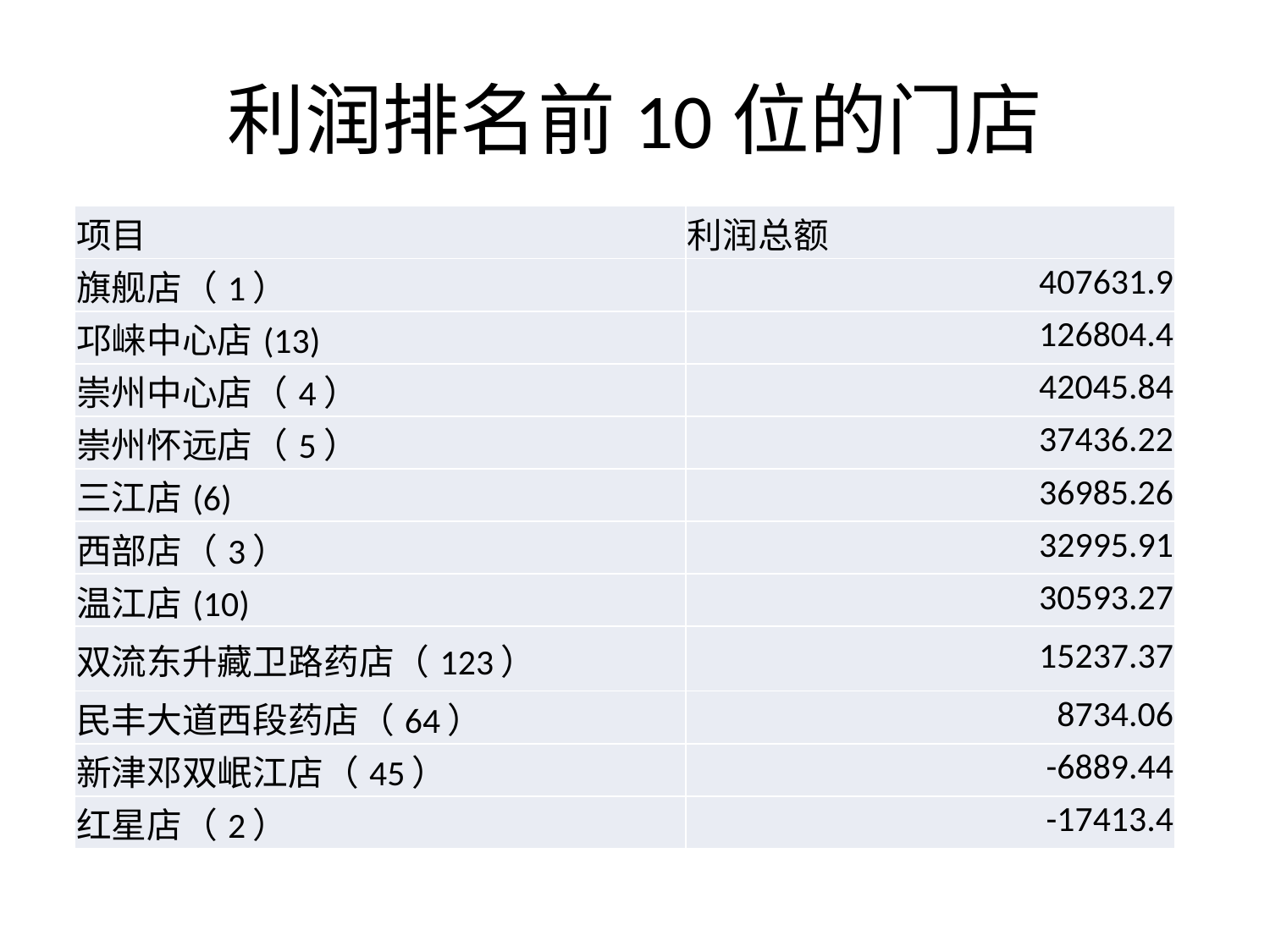

# 利润排名前10位的门店
| 项目 | 利润总额 |
| --- | --- |
| 旗舰店（1） | 407631.9 |
| 邛崃中心店(13) | 126804.4 |
| 崇州中心店（4） | 42045.84 |
| 崇州怀远店（5） | 37436.22 |
| 三江店(6) | 36985.26 |
| 西部店（3） | 32995.91 |
| 温江店(10) | 30593.27 |
| 双流东升藏卫路药店（123） | 15237.37 |
| 民丰大道西段药店（64） | 8734.06 |
| 新津邓双岷江店（45） | -6889.44 |
| 红星店（2） | -17413.4 |